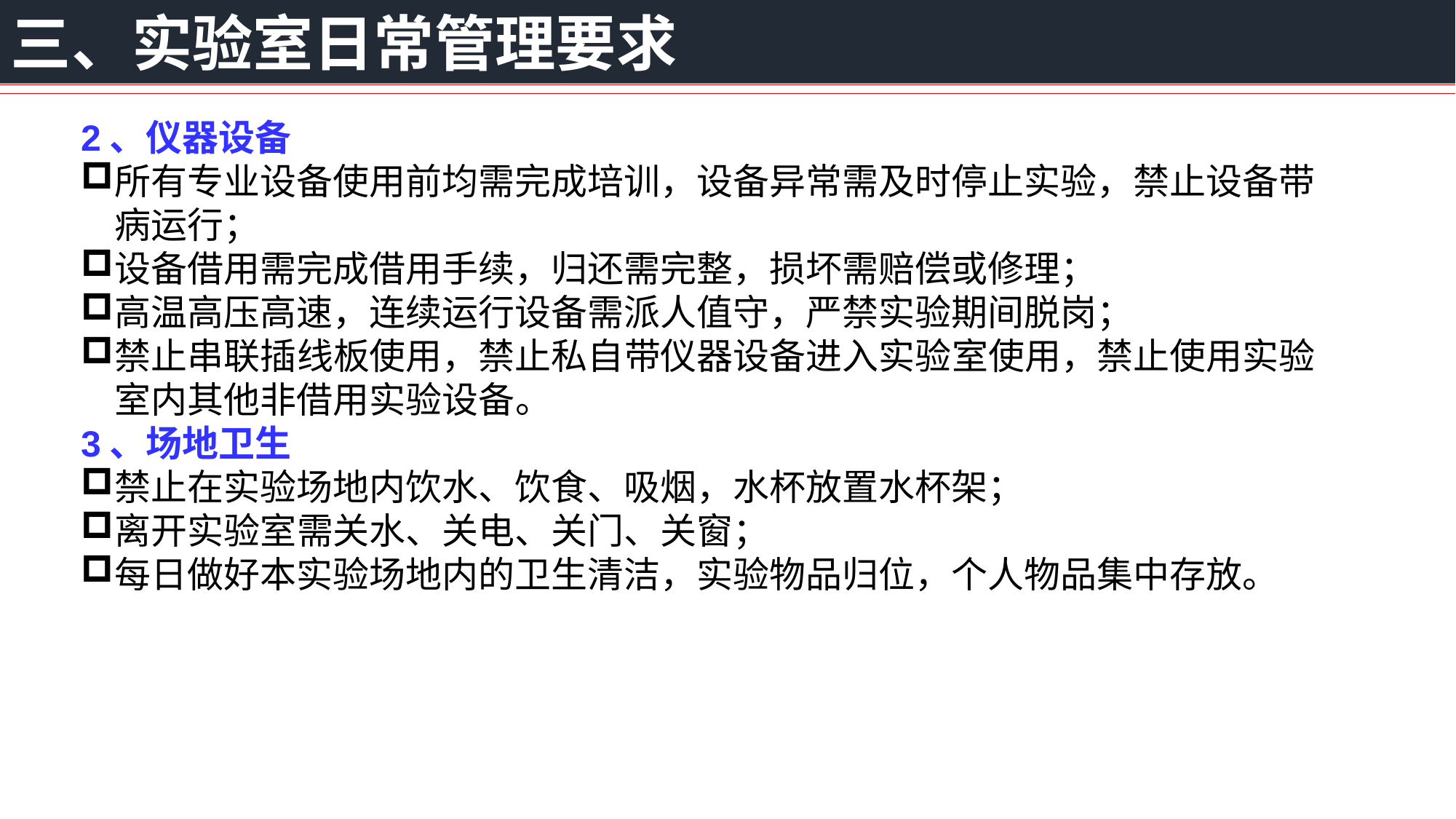

三、实验室日常管理要求
2、仪器设备
所有专业设备使用前均需完成培训，设备异常需及时停止实验，禁止设备带病运行；
设备借用需完成借用手续，归还需完整，损坏需赔偿或修理；
高温高压高速，连续运行设备需派人值守，严禁实验期间脱岗；
禁止串联插线板使用，禁止私自带仪器设备进入实验室使用，禁止使用实验室内其他非借用实验设备。
3、场地卫生
禁止在实验场地内饮水、饮食、吸烟，水杯放置水杯架；
离开实验室需关水、关电、关门、关窗；
每日做好本实验场地内的卫生清洁，实验物品归位，个人物品集中存放。